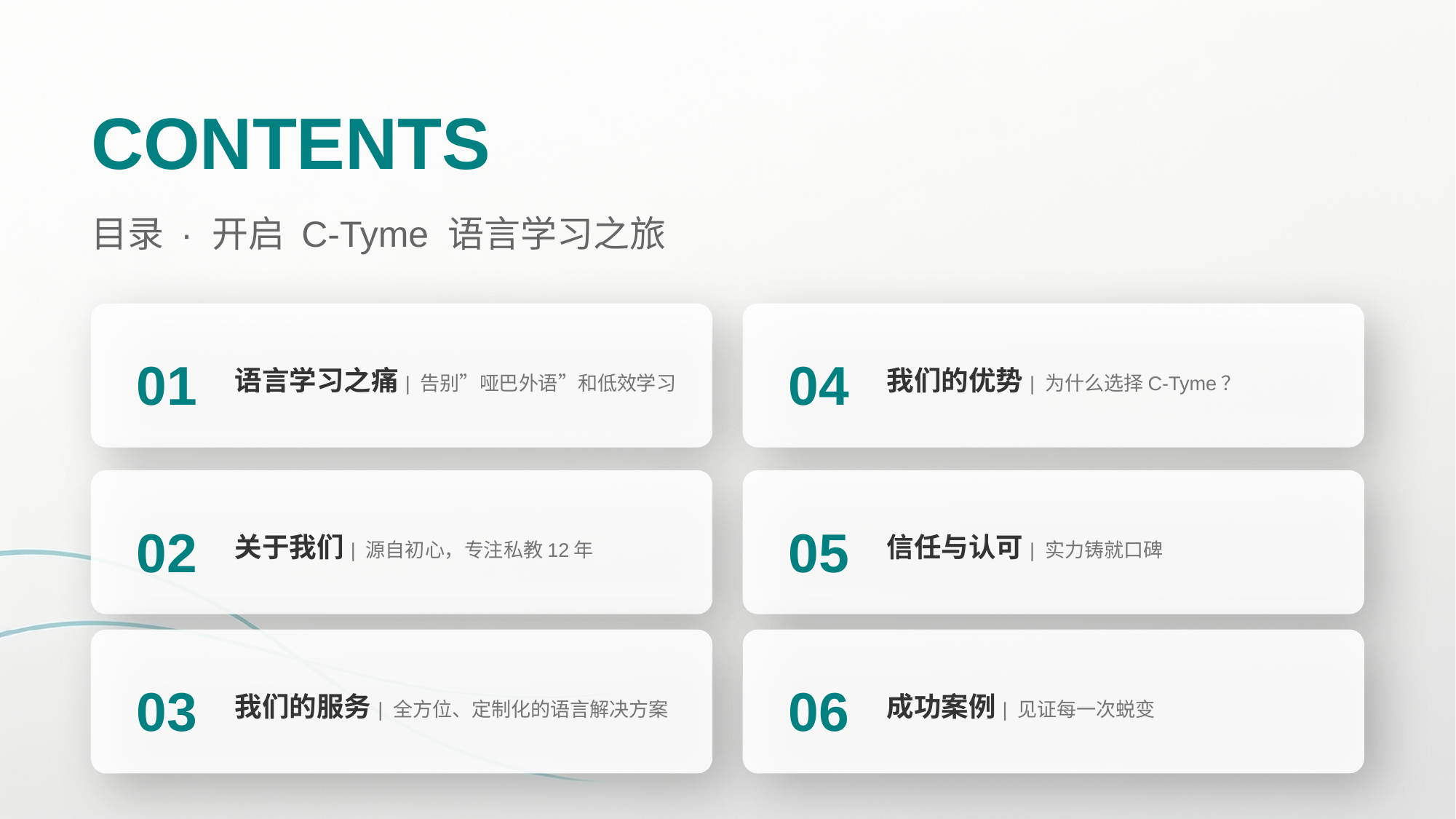

CONTENTS
目录 · 开启 C-Tyme 语言学习之旅

01
语言学习之痛| 告别”哑巴外语”和低效学习
04
我们的优势| 为什么选择C-Tyme？

02
关于我们| 源自初心，专注私教12年
05
信任与认可| 实力铸就口碑

03
我们的服务| 全方位、定制化的语言解决方案
06
成功案例| 见证每一次蜕变